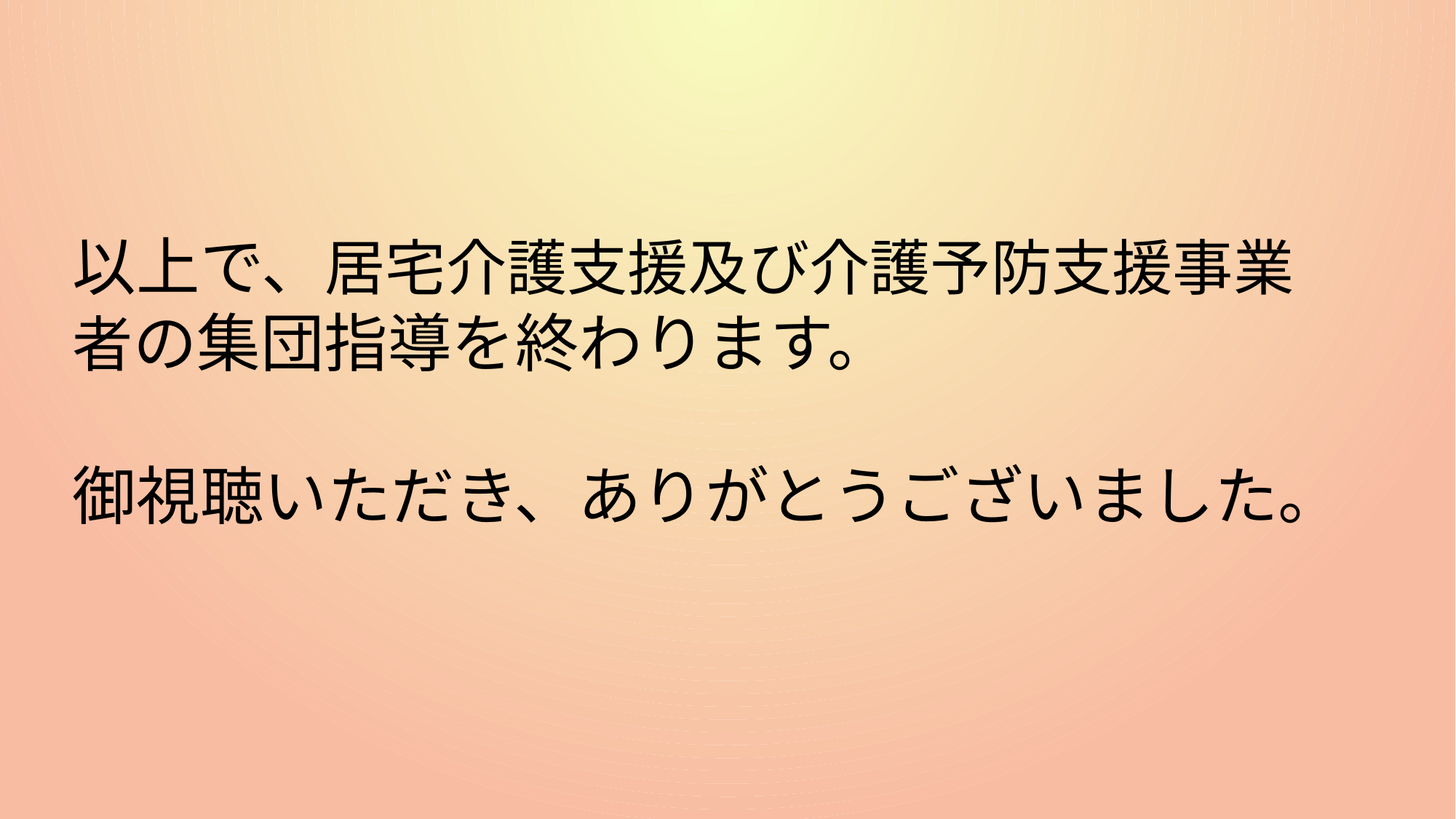

# 以上で、居宅介護支援及び介護予防支援事業者の集団指導を終わります。 御視聴いただき、ありがとうございました。